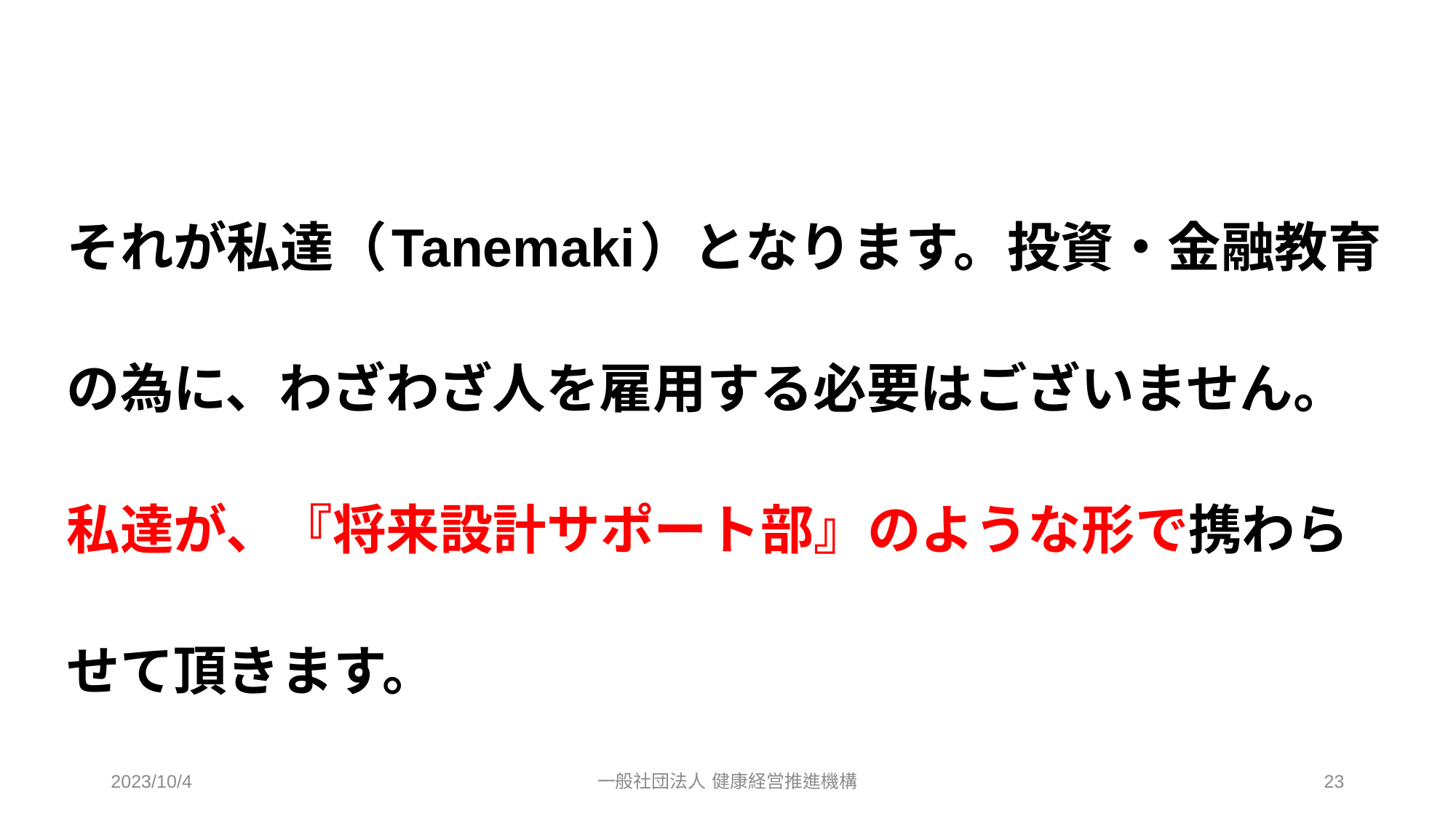

#
それが私達（Tanemaki）となります。投資・金融教育の為に、わざわざ人を雇用する必要はございません。私達が、『将来設計サポート部』のような形で携わらせて頂きます。
2023/10/4
一般社団法人 健康経営推進機構
23